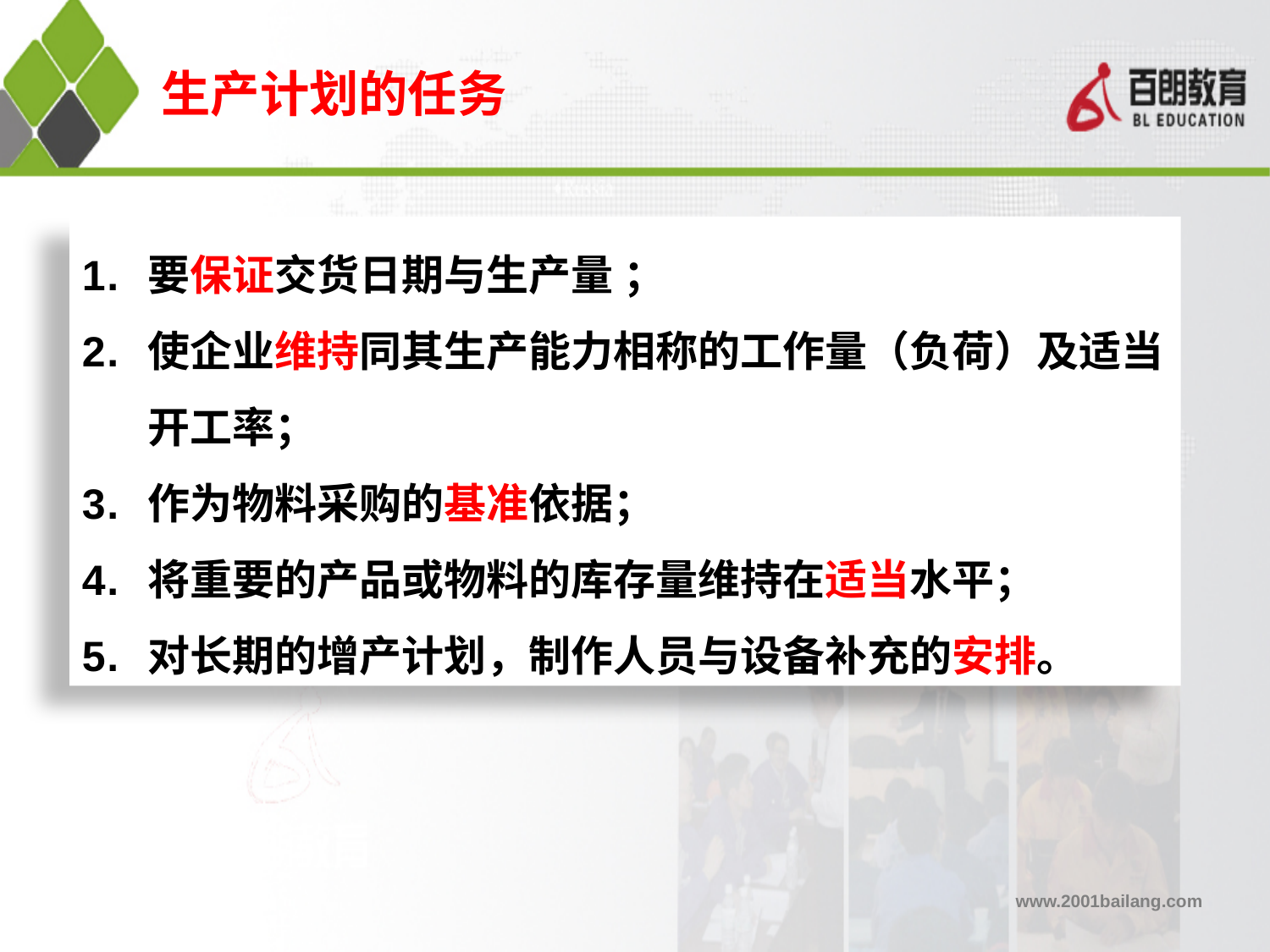

生产计划的任务
要保证交货日期与生产量 ；
使企业维持同其生产能力相称的工作量（负荷）及适当开工率；
作为物料采购的基准依据；
将重要的产品或物料的库存量维持在适当水平；
对长期的增产计划，制作人员与设备补充的安排。